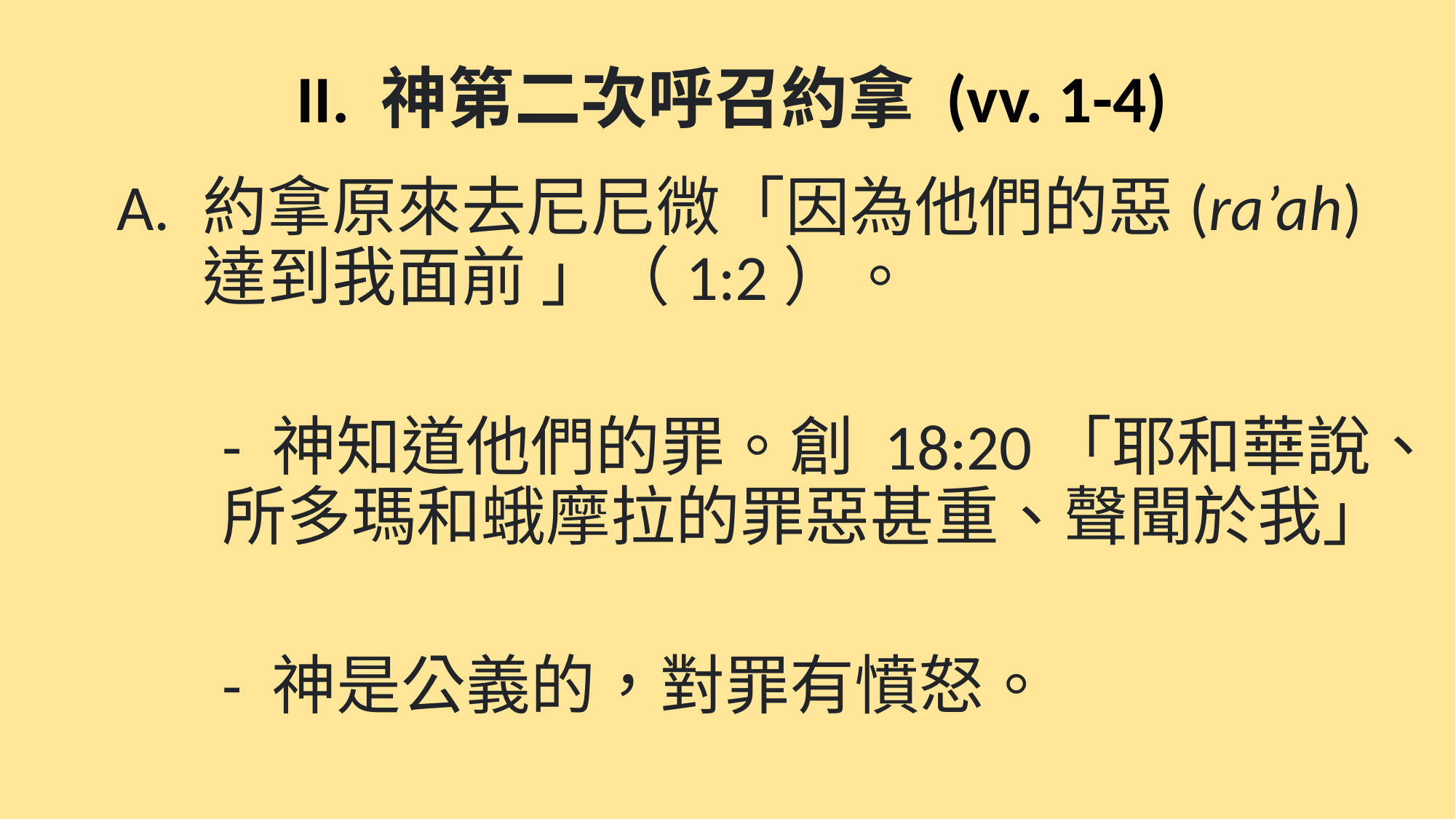

# II. 神第二次呼召約拿 (vv. 1-4)
約拿原來去尼尼微「因為他們的惡(ra’ah)達到我面前 」（1:2）。

	- 神知道他們的罪。創 18:20「耶和華說、	所多瑪和蛾摩拉的罪惡甚重、聲聞於我」

	- 神是公義的，對罪有憤怒。